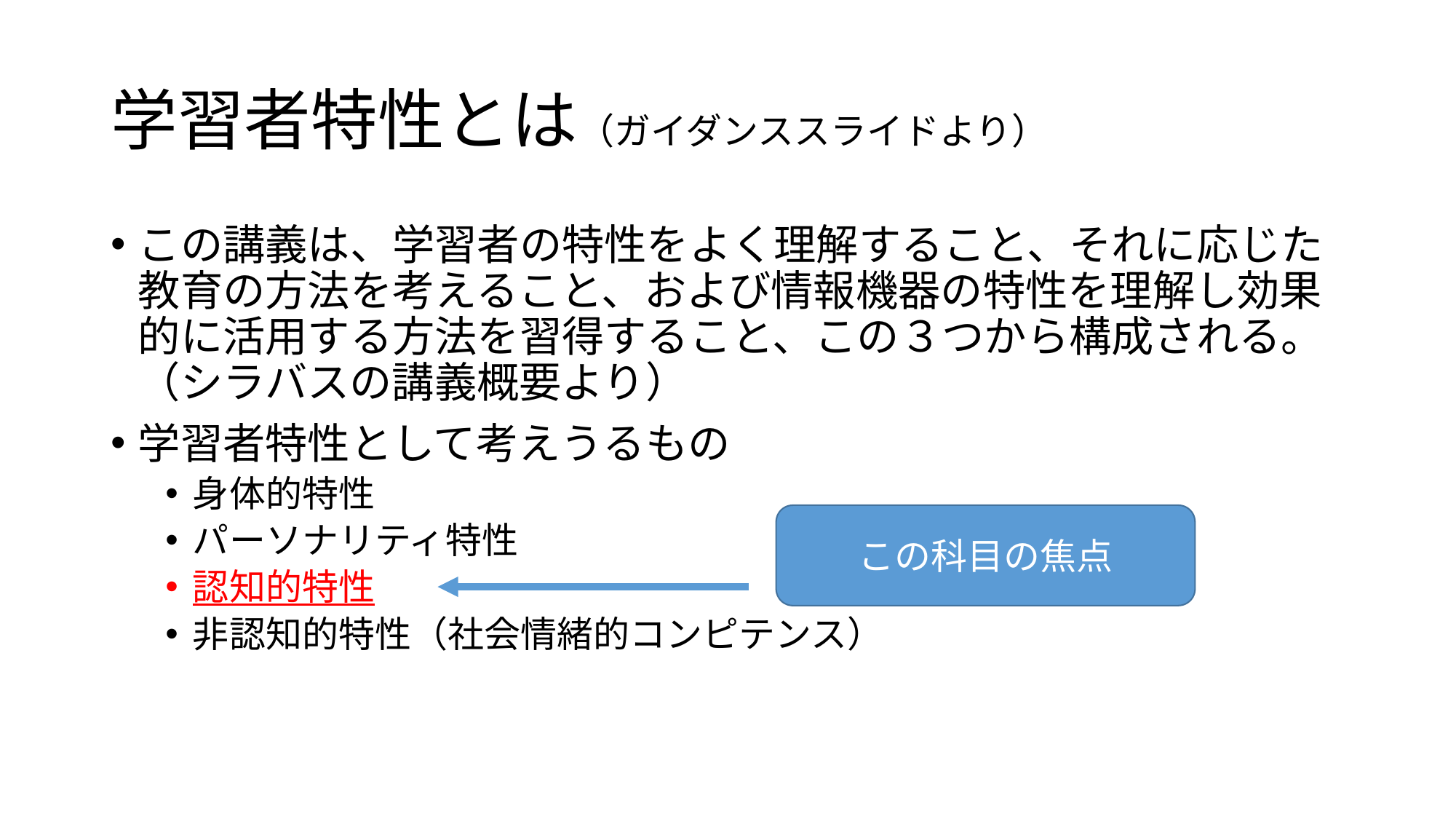

# 学習者特性とは（ガイダンススライドより）
この講義は、学習者の特性をよく理解すること、それに応じた教育の方法を考えること、および情報機器の特性を理解し効果的に活用する方法を習得すること、この３つから構成される。（シラバスの講義概要より）
学習者特性として考えうるもの
身体的特性
パーソナリティ特性
認知的特性
非認知的特性（社会情緒的コンピテンス）
この科目の焦点